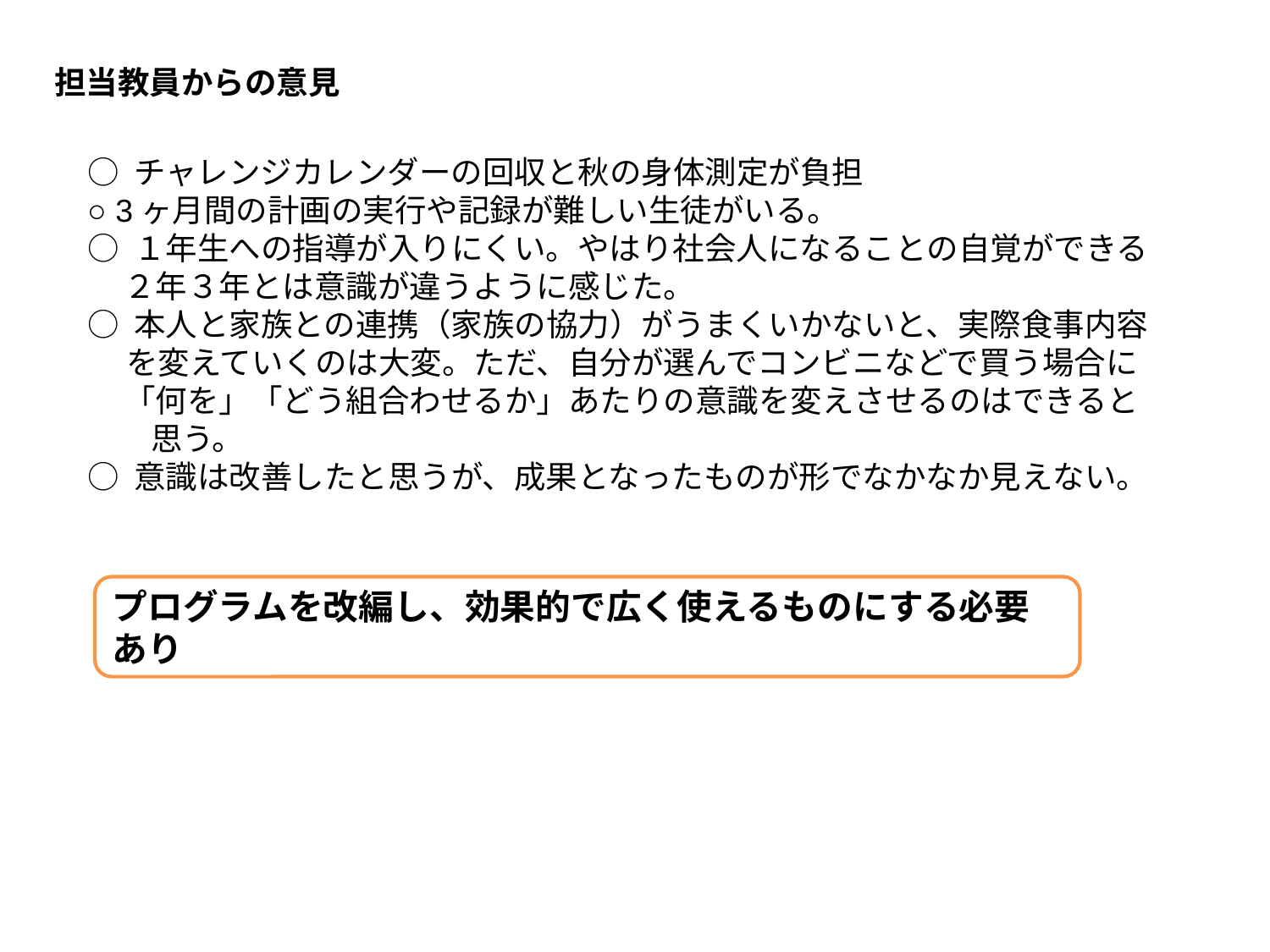

担当教員からの意見
○ チャレンジカレンダーの回収と秋の身体測定が負担
○ 3ヶ月間の計画の実行や記録が難しい生徒がいる。
○ １年生への指導が入りにくい。やはり社会人になることの自覚ができる
    ２年３年とは意識が違うように感じた。
○ 本人と家族との連携（家族の協力）がうまくいかないと、実際食事内容
　 を変えていくのは大変。ただ、自分が選んでコンビニなどで買う場合に
    「何を」「どう組合わせるか」あたりの意識を変えさせるのはできると
　　思う。
○ 意識は改善したと思うが、成果となったものが形でなかなか見えない。
プログラムを改編し、効果的で広く使えるものにする必要あり